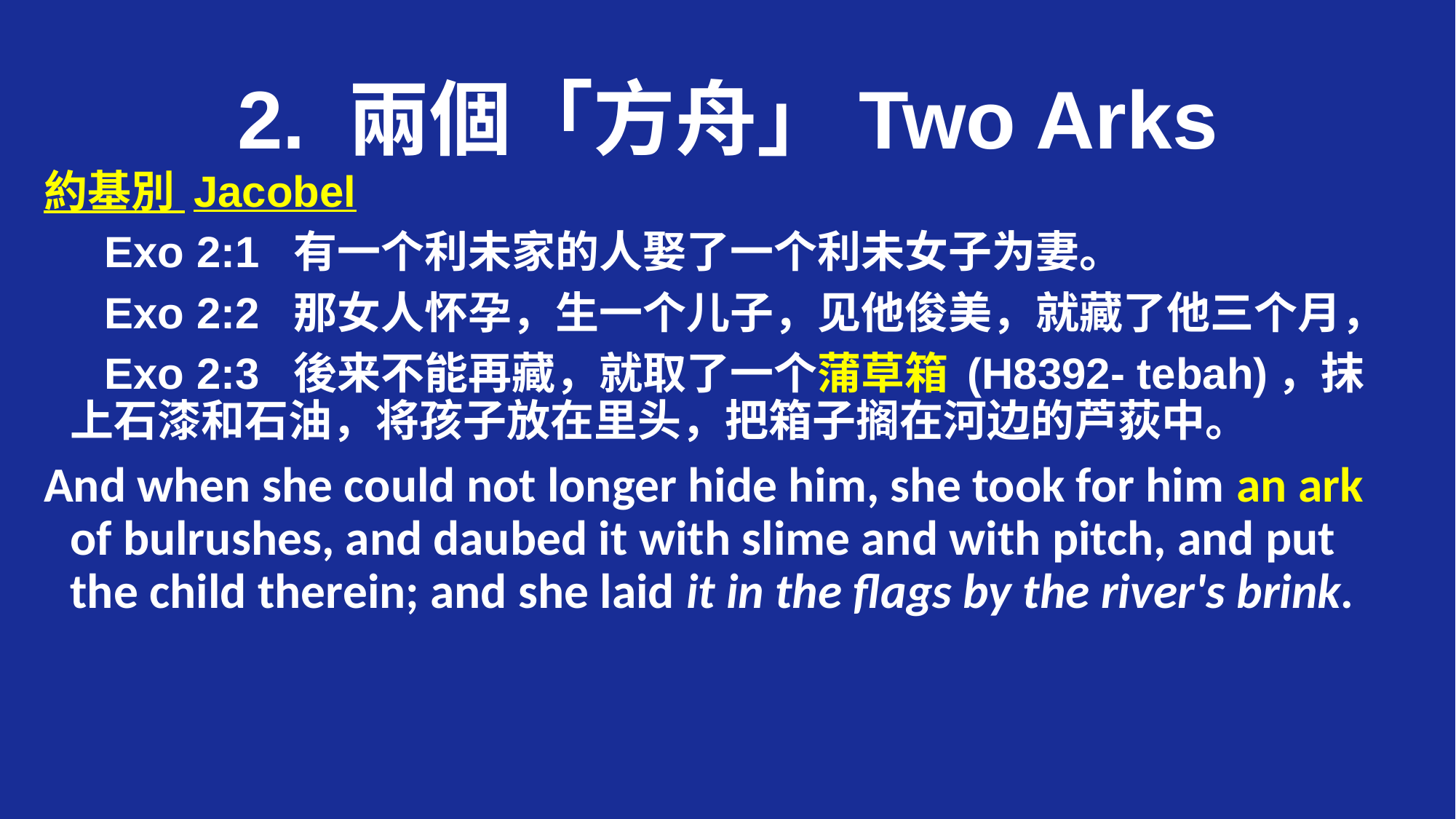

# 2. 兩個「方舟」Two Arks
約基別 Jacobel
     Exo 2:1  有一个利未家的人娶了一个利未女子为妻。
     Exo 2:2  那女人怀孕，生一个儿子，见他俊美，就藏了他三个月，
     Exo 2:3  後来不能再藏，就取了一个蒲草箱 (H8392- tebah)，抹上石漆和石油，将孩子放在里头，把箱子搁在河边的芦荻中。
And when she could not longer hide him, she took for him an ark of bulrushes, and daubed it with slime and with pitch, and put the child therein; and she laid it in the flags by the river's brink.